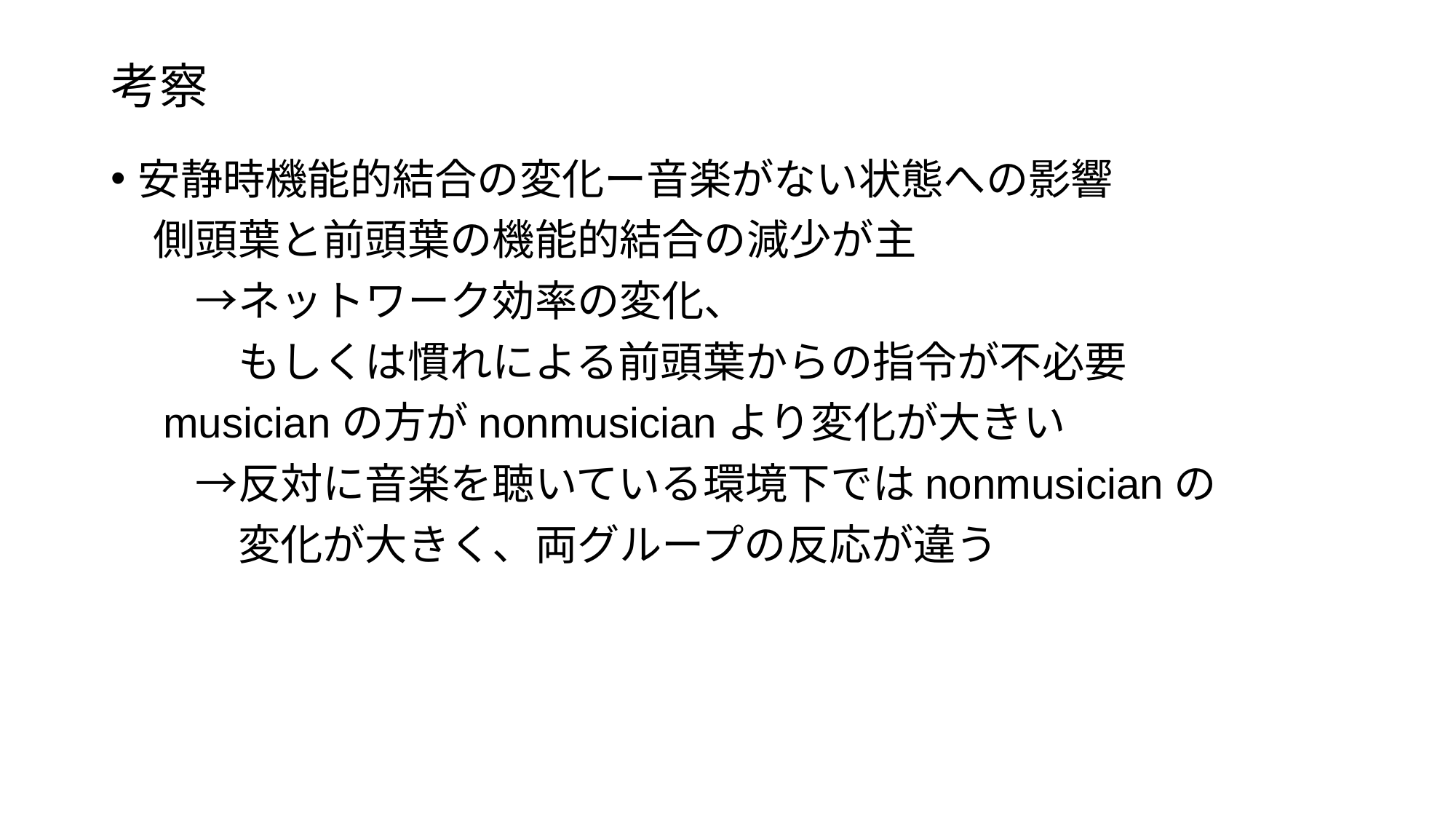

考察

安静時機能的結合の変化ー音楽がない状態への影響
　側頭葉と前頭葉の機能的結合の減少が主
　　→ネットワーク効率の変化、
　　　もしくは慣れによる前頭葉からの指令が不必要
　musicianの方がnonmusicianより変化が大きい
　　→反対に音楽を聴いている環境下ではnonmusicianの
　　　変化が大きく、両グループの反応が違う